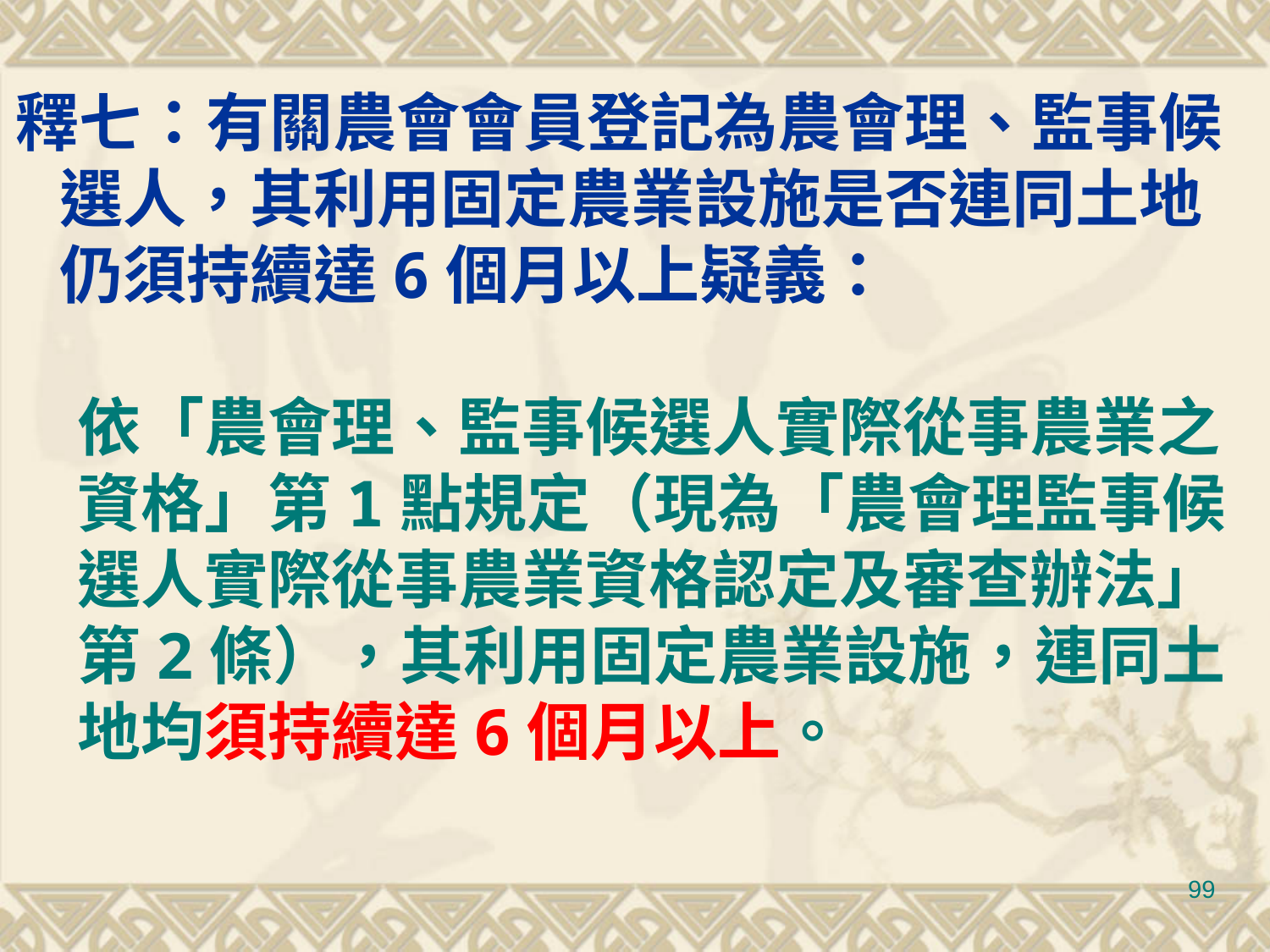

釋七：有關農會會員登記為農會理、監事候
  選人，其利用固定農業設施是否連同土地
  仍須持續達6個月以上疑義：

依「農會理、監事候選人實際從事農業之資格」第1點規定（現為「農會理監事候選人實際從事農業資格認定及審查辦法」第2條），其利用固定農業設施，連同土地均須持續達6個月以上。
99